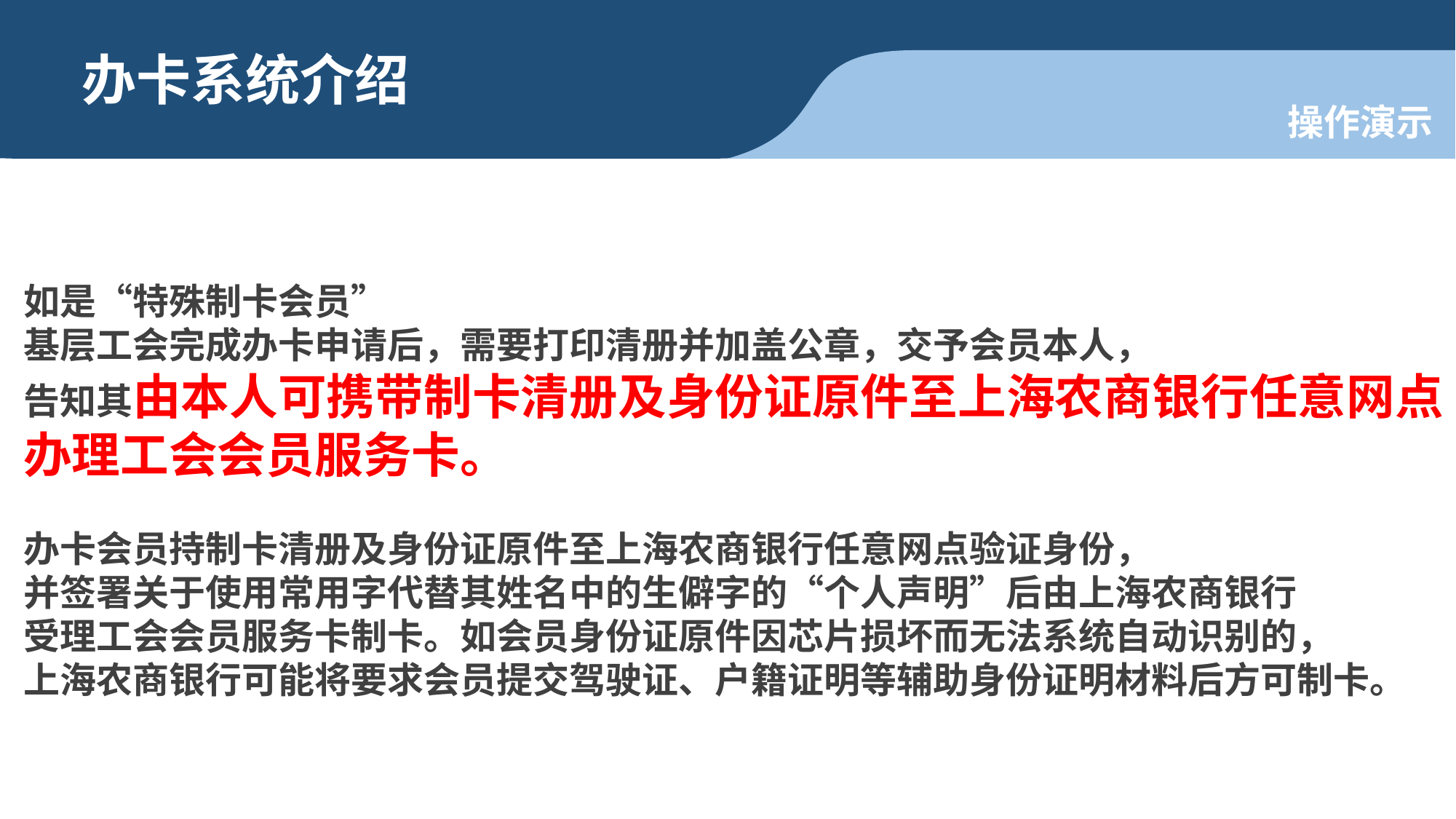

办卡系统介绍

操作演示
如是“特殊制卡会员”
基层工会完成办卡申请后，需要打印清册并加盖公章，交予会员本人，
告知其由本人可携带制卡清册及身份证原件至上海农商银行任意网点
办理工会会员服务卡。

办卡会员持制卡清册及身份证原件至上海农商银行任意网点验证身份，
并签署关于使用常用字代替其姓名中的生僻字的“个人声明”后由上海农商银行
受理工会会员服务卡制卡。如会员身份证原件因芯片损坏而无法系统自动识别的，
上海农商银行可能将要求会员提交驾驶证、户籍证明等辅助身份证明材料后方可制卡。